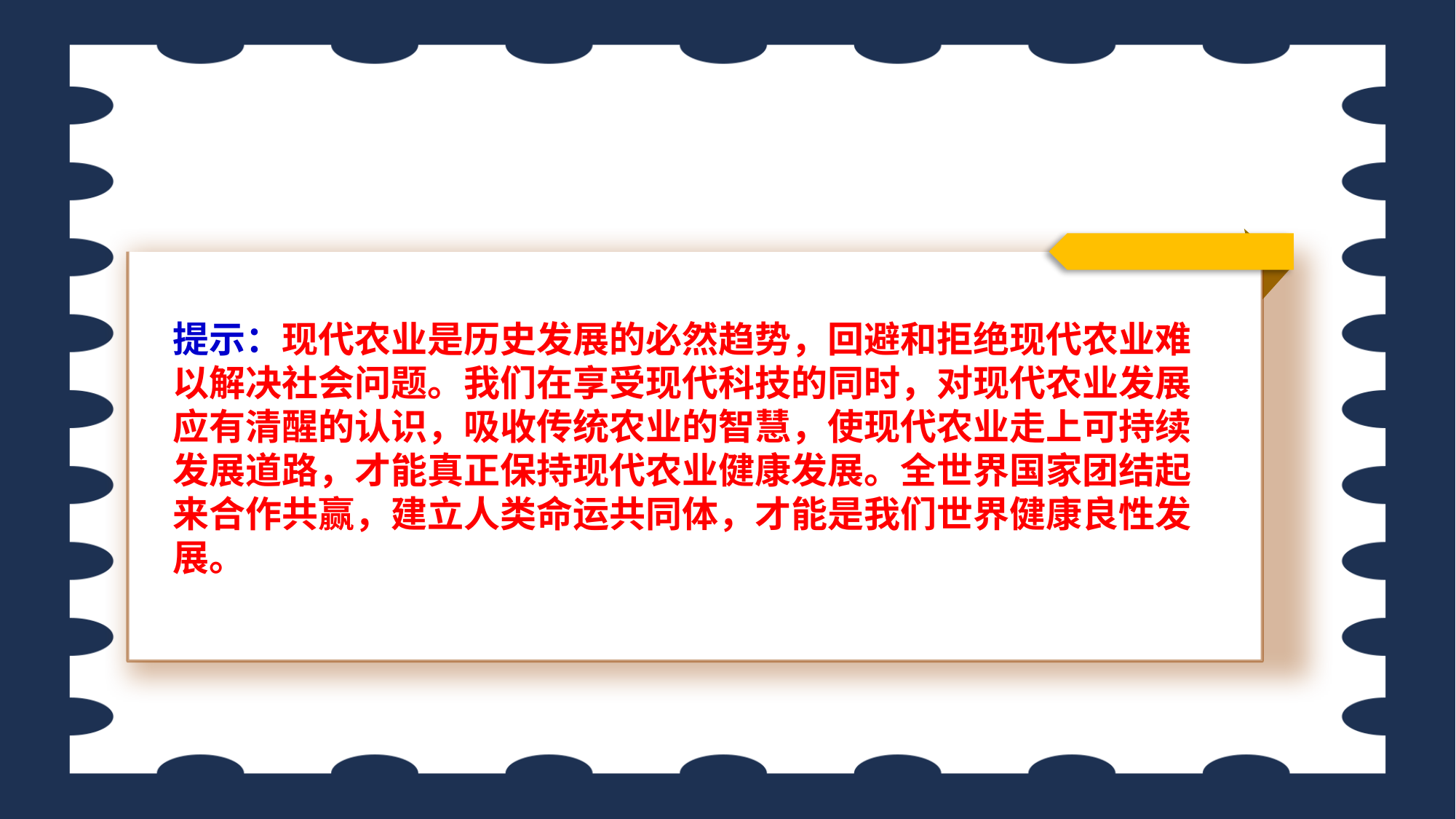

提示：现代农业是历史发展的必然趋势，回避和拒绝现代农业难以解决社会问题。我们在享受现代科技的同时，对现代农业发展应有清醒的认识，吸收传统农业的智慧，使现代农业走上可持续发展道路，才能真正保持现代农业健康发展。全世界国家团结起来合作共赢，建立人类命运共同体，才能是我们世界健康良性发展。